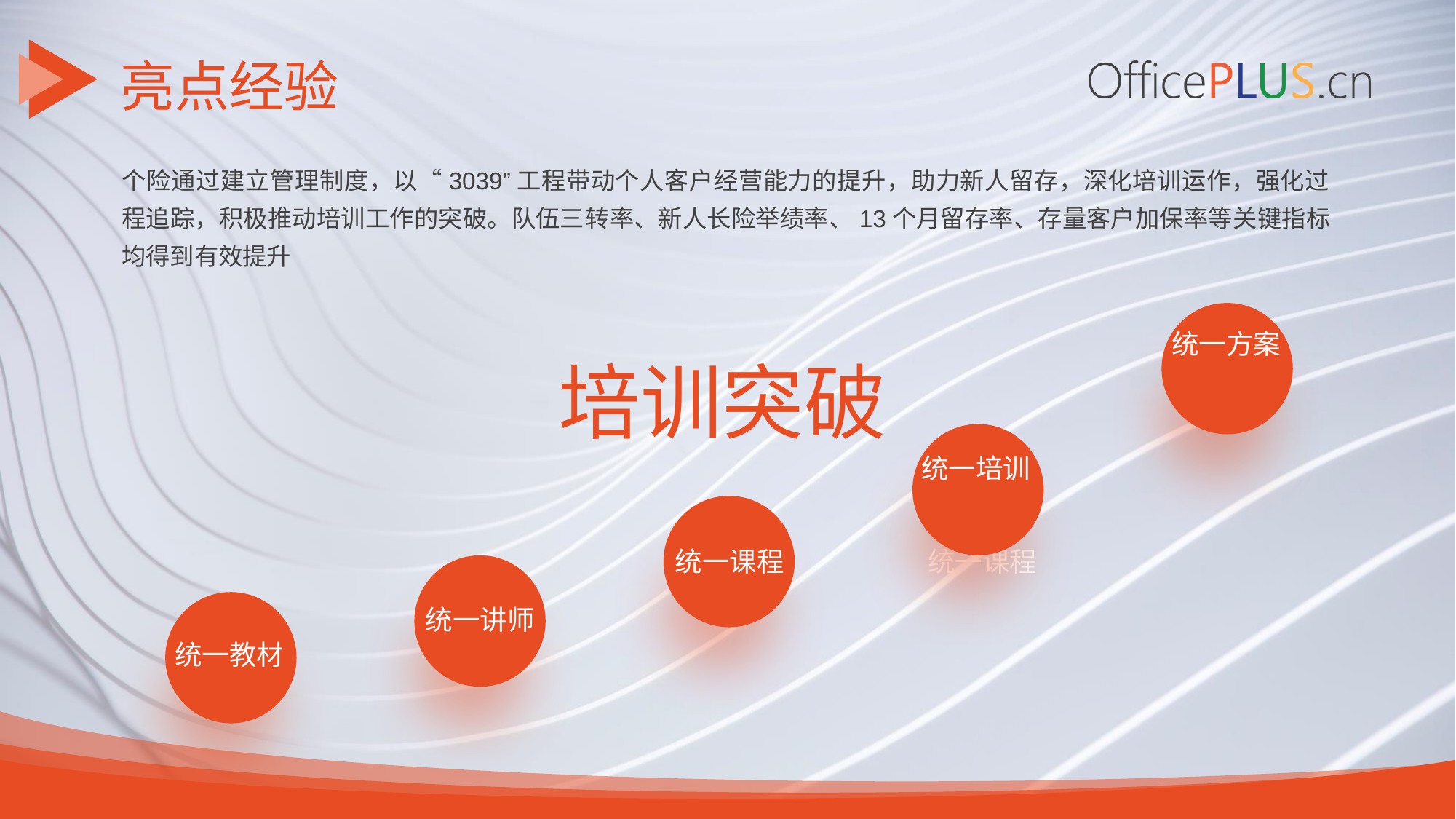

培训突破

统一课程

统一课程
统一课程

统一讲师

统一教材
亮点经验
个险通过建立管理制度，以“3039”工程带动个人客户经营能力的提升，助力新人留存，深化培训运作，强化过程追踪，积极推动培训工作的突破。队伍三转率、新人长险举绩率、13个月留存率、存量客户加保率等关键指标均得到有效提升
统一方案
统一培训